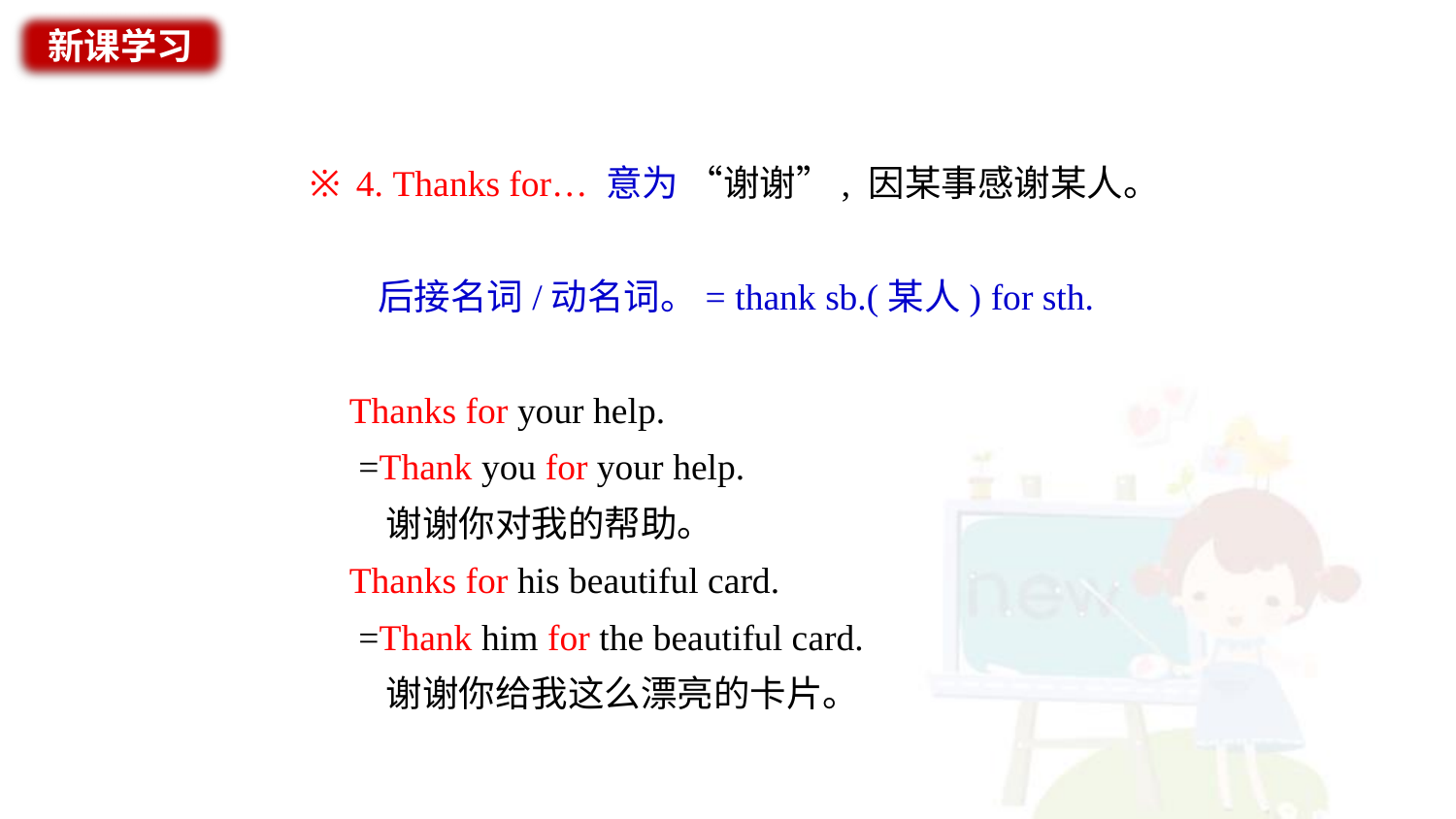

新课学习
※ 4. Thanks for… 意为 “谢谢”, 因某事感谢某人。
        后接名词/动名词。= thank sb.(某人) for sth.

     Thanks for your help.
      =Thank you for your help.
         谢谢你对我的帮助。
     Thanks for his beautiful card.
      =Thank him for the beautiful card.
         谢谢你给我这么漂亮的卡片。